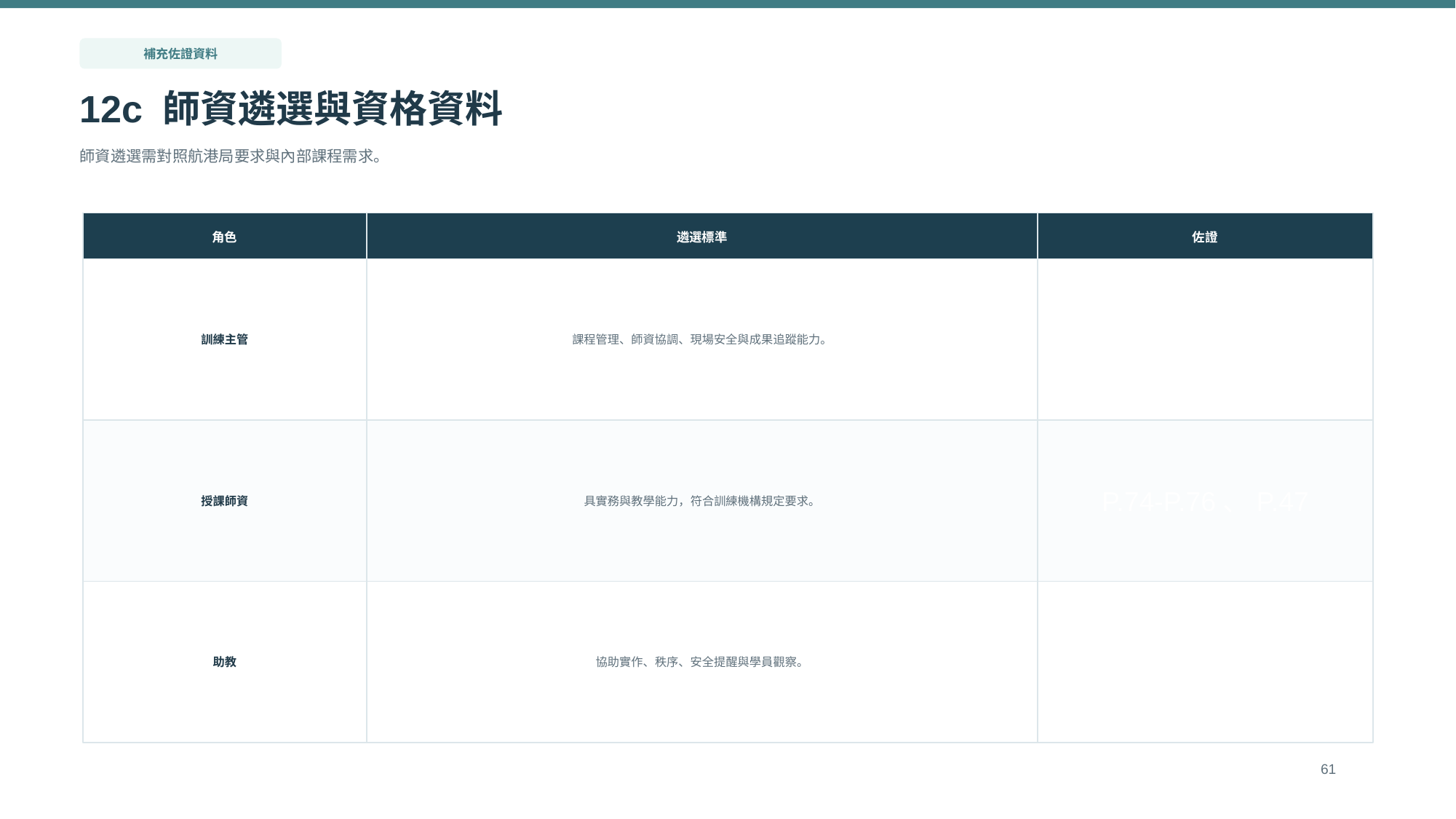

補充佐證資料
12c 師資遴選與資格資料
師資遴選需對照航港局要求與內部課程需求。
角色
遴選標準
佐證
訓練主管
課程管理、師資協調、現場安全與成果追蹤能力。
P.48、P.47
授課師資
具實務與教學能力，符合訓練機構規定要求。
P.74-P.76、P.47
助教
協助實作、秩序、安全提醒與學員觀察。
P.46、P.65
61